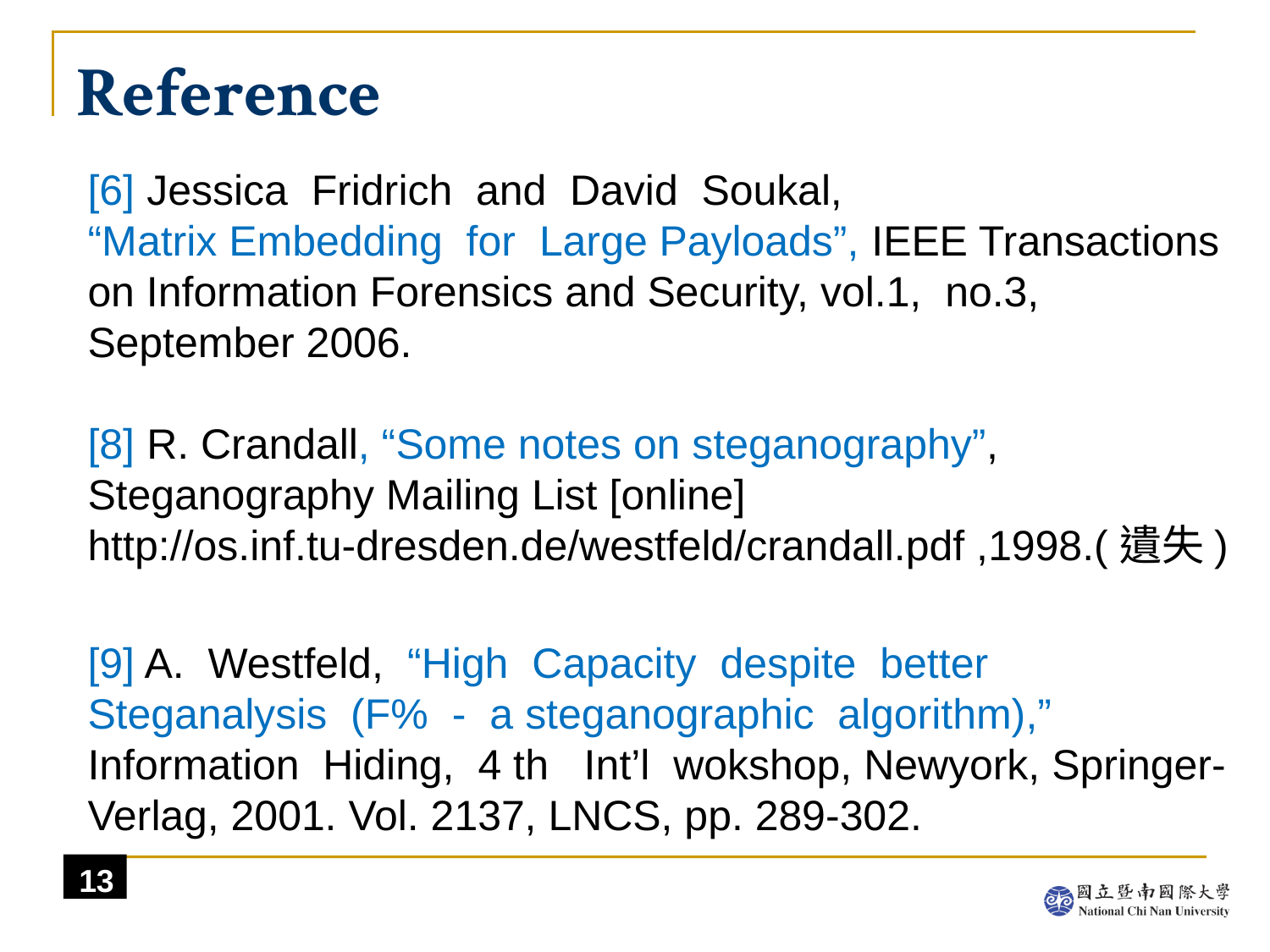

# Reference
[6] Jessica  Fridrich  and  David  Soukal,
“Matrix Embedding  for  Large Payloads”, IEEE Transactions on Information Forensics and Security, vol.1,  no.3, September 2006.
[8] R. Crandall, “Some notes on steganography”, Steganography Mailing List [online]
http://os.inf.tu-dresden.de/westfeld/crandall.pdf ,1998.(遺失)

[9] A.  Westfeld,  “High  Capacity  despite  better Steganalysis  (F%  -  a steganographic  algorithm),”
Information  Hiding,  4 th   Int’l  wokshop, Newyork, Springer-Verlag, 2001. Vol. 2137, LNCS, pp. 289-302.